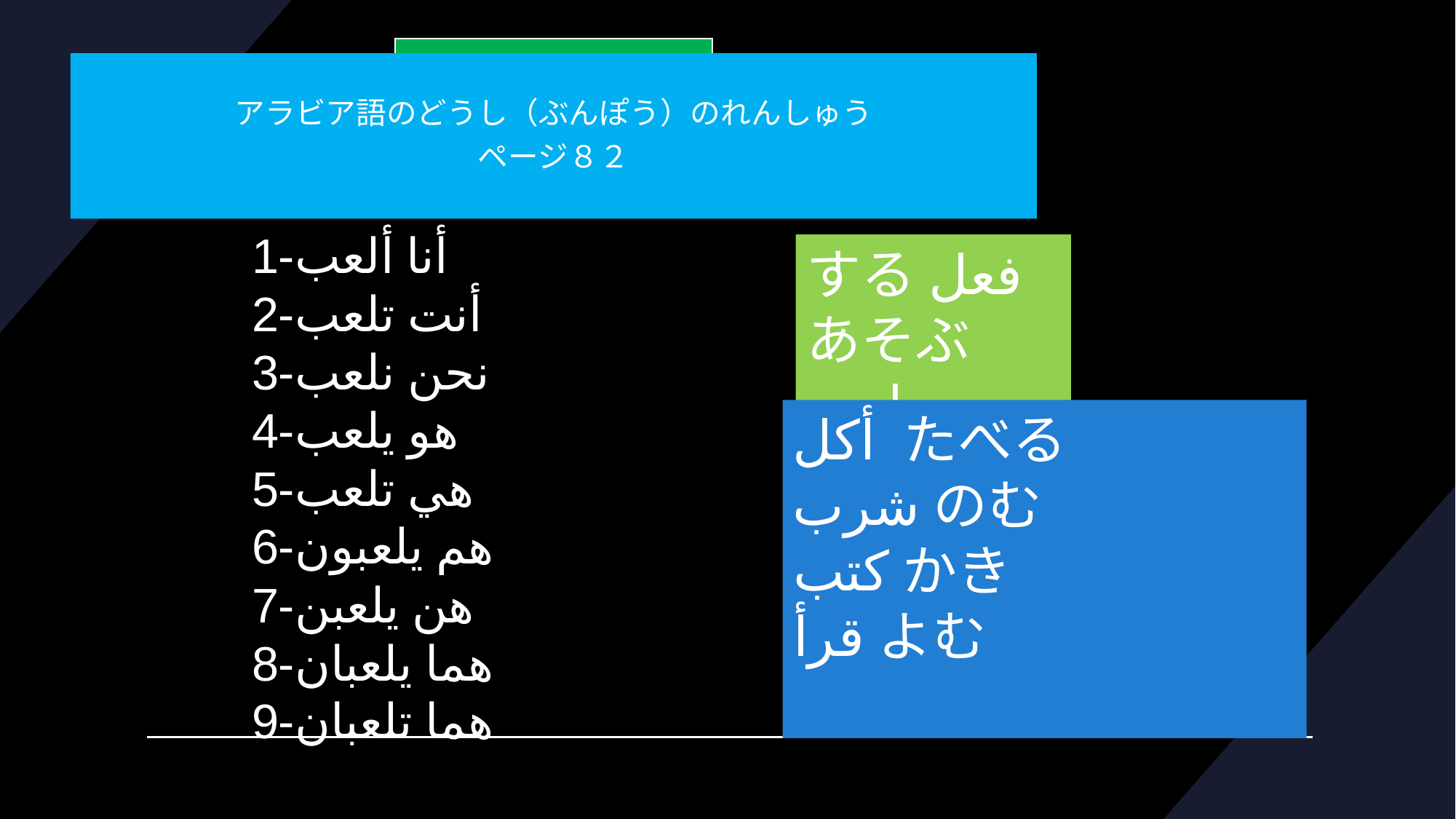

アラビア語のどうし（ぶんぽう）のれんしゅう
ページ８２
1-أنا ألعب
2-أنت تلعب
3-نحن نلعب
4-هو يلعب
5-هي تلعب
6-هم يلعبون
7-هن يلعبن
8-هما يلعبان
9-هما تلعبان
するفعل
あそぶلعب
أكل たべる
شربのむ
كتبかき
قرأよむ